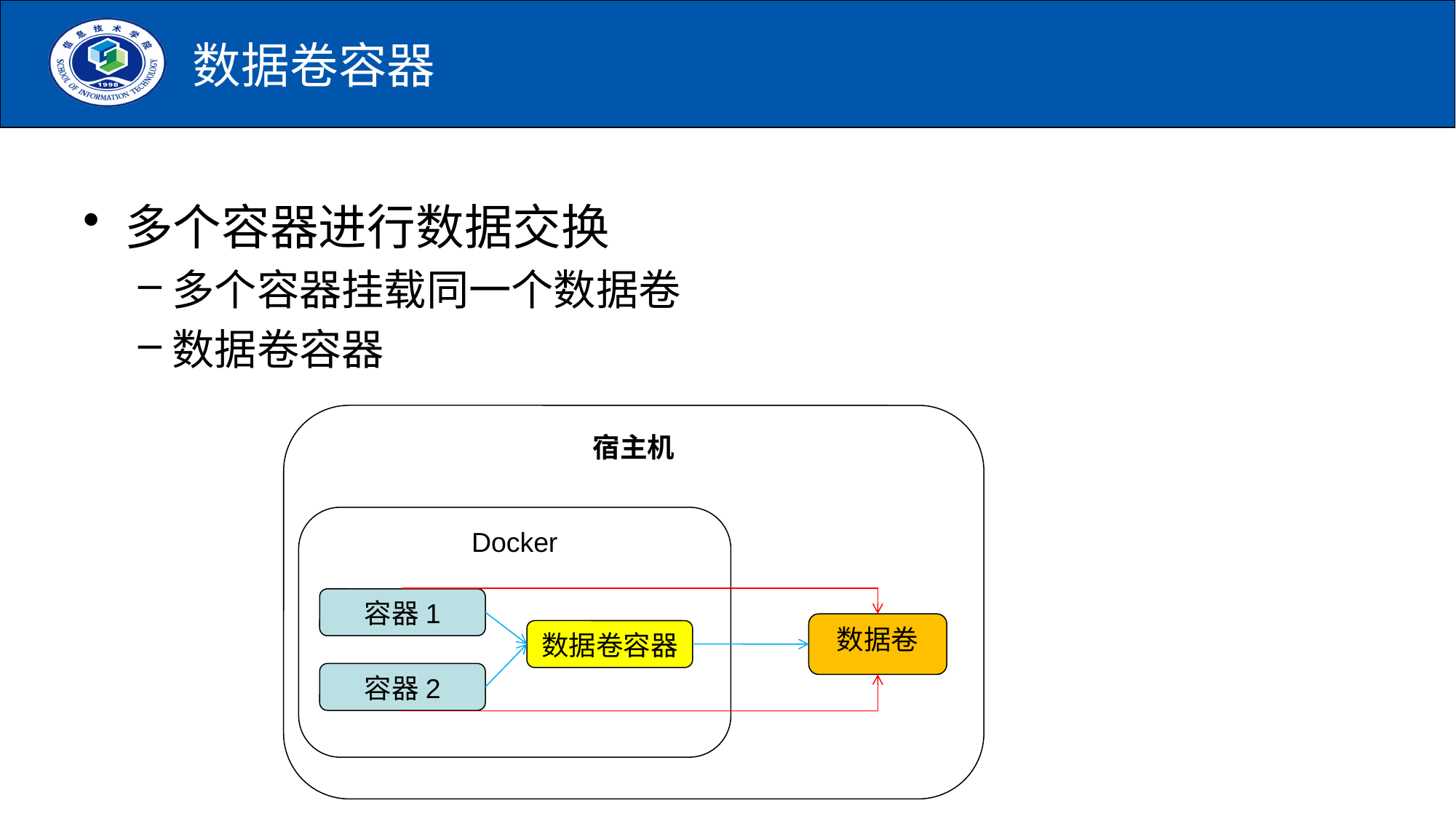

# 数据卷容器
多个容器进行数据交换
多个容器挂载同一个数据卷
数据卷容器

宿主机
Docker
容器1
数据卷
数据卷容器
容器2